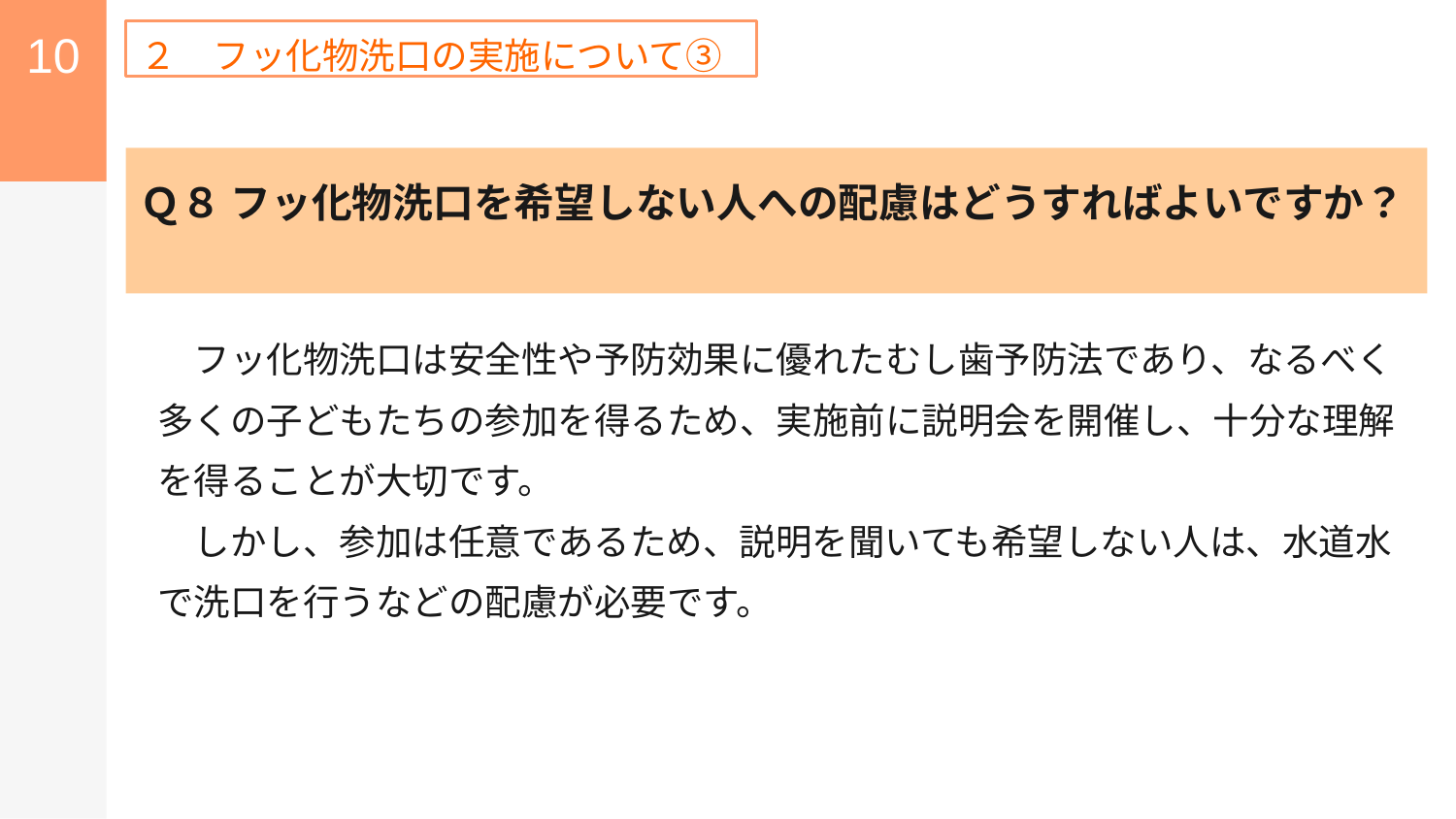

10
２　フッ化物洗口の実施について③
Ｑ８ フッ化物洗口を希望しない人への配慮はどうすればよいですか？
　　フッ化物洗口は安全性や予防効果に優れたむし歯予防法であり、なるべく
　多くの子どもたちの参加を得るため、実施前に説明会を開催し、十分な理解
　を得ることが大切です。
　　しかし、参加は任意であるため、説明を聞いても希望しない人は、水道水
　で洗口を行うなどの配慮が必要です。